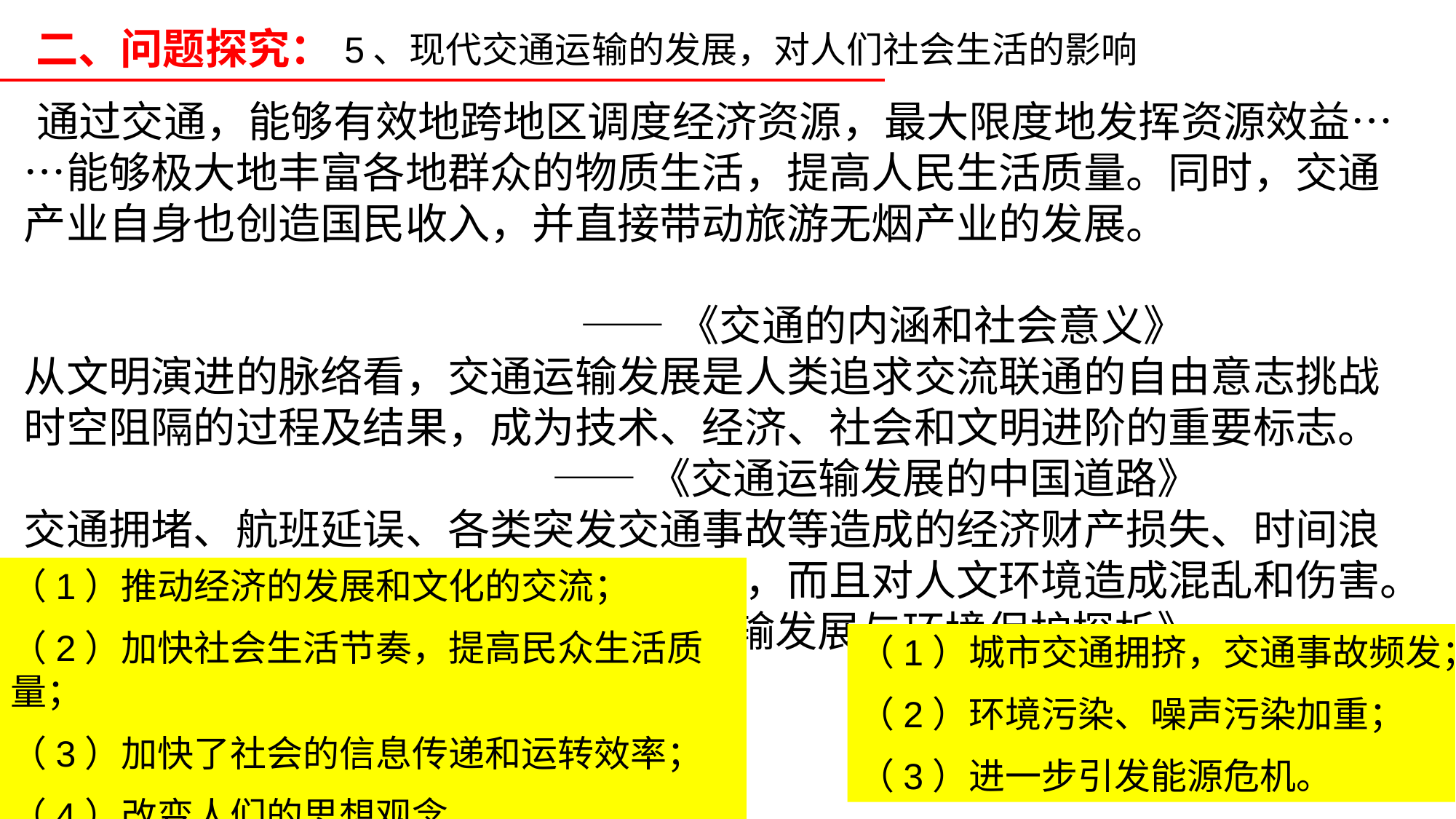

二、问题探究：
5、现代交通运输的发展，对人们社会生活的影响
 通过交通，能够有效地跨地区调度经济资源，最大限度地发挥资源效益……能够极大地丰富各地群众的物质生活，提高人民生活质量。同时，交通产业自身也创造国民收入，并直接带动旅游无烟产业的发展。
                                                           ——《交通的内涵和社会意义》
从文明演进的脉络看，交通运输发展是人类追求交流联通的自由意志挑战时空阻隔的过程及结果，成为技术、经济、社会和文明进阶的重要标志。
                                                        ——《交通运输发展的中国道路》
交通拥堵、航班延误、各类突发交通事故等造成的经济财产损失、时间浪费、人员伤亡，不仅损坏自然生态系统，而且对人文环境造成混乱和伤害。
                                               ——《交通运输发展与环境保护探析》
（1）推动经济的发展和文化的交流；
（2）加快社会生活节奏，提高民众生活质量；
（3）加快了社会的信息传递和运转效率；
（4）改变人们的思想观念。
（1）城市交通拥挤，交通事故频发；
（2）环境污染、噪声污染加重；
（3）进一步引发能源危机。